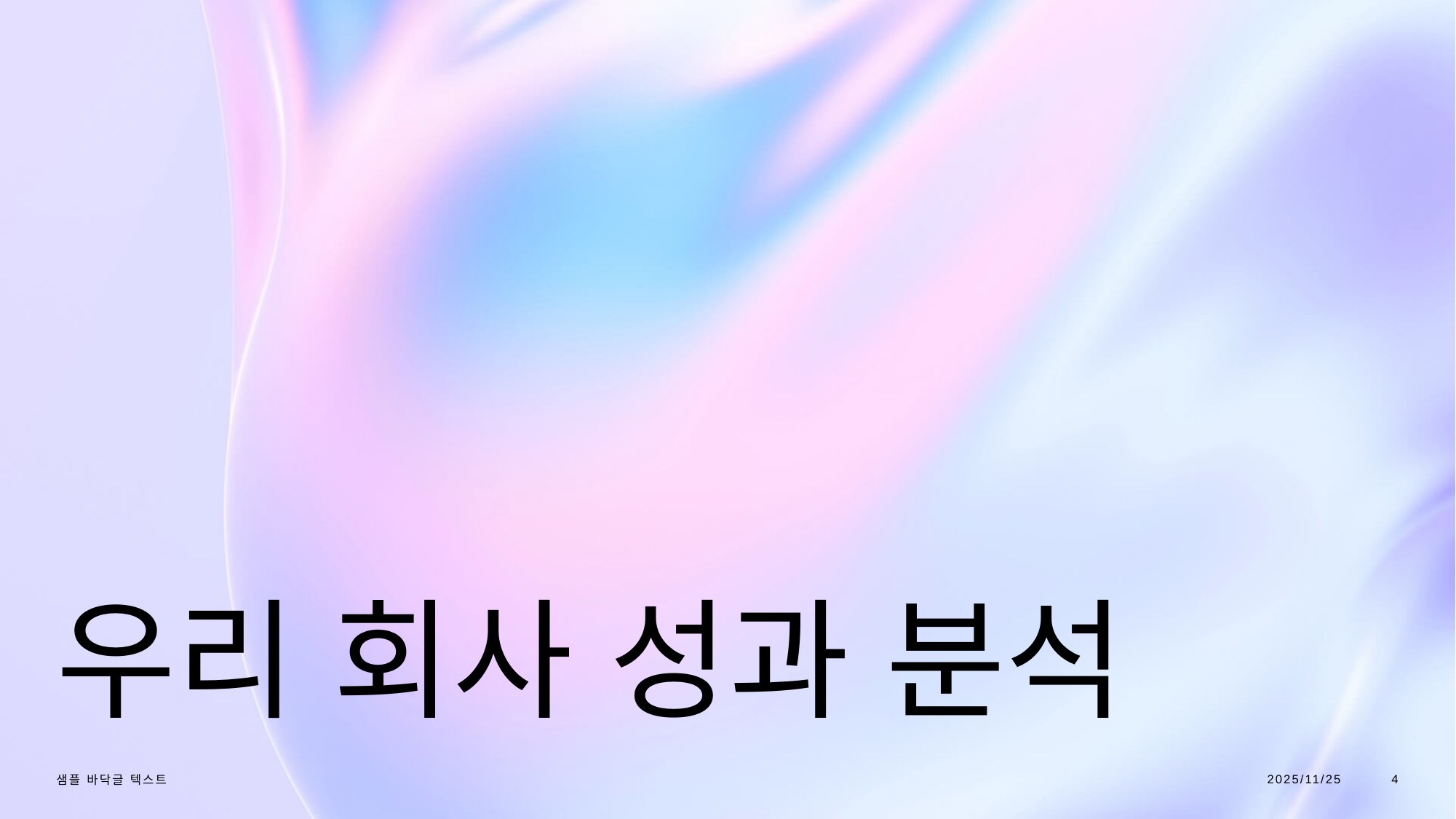

# 우리 회사 성과 분석
2025/11/25
4
샘플 바닥글 텍스트